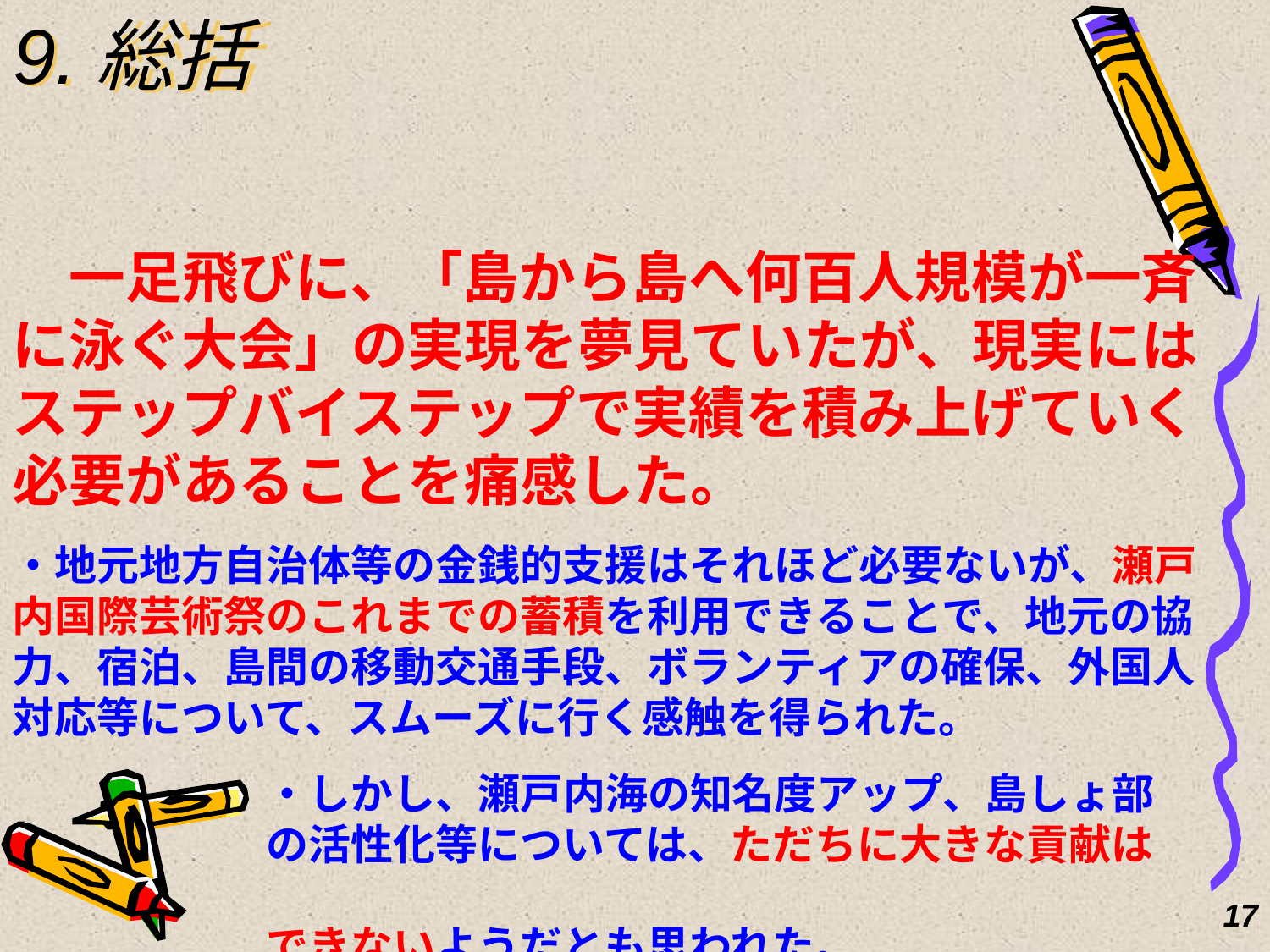

9.総括
　一足飛びに、「島から島へ何百人規模が一斉に泳ぐ大会」の実現を夢見ていたが、現実にはステップバイステップで実績を積み上げていく必要があることを痛感した。

・地元地方自治体等の金銭的支援はそれほど必要ないが、瀬戸内国際芸術祭のこれまでの蓄積を利用できることで、地元の協力、宿泊、島間の移動交通手段、ボランティアの確保、外国人対応等について、スムーズに行く感触を得られた。

　　　　　　・しかし、瀬戸内海の知名度アップ、島しょ部
　　　　　　の活性化等については、ただちに大きな貢献は
　　　　　　できないようだとも思われた。

17